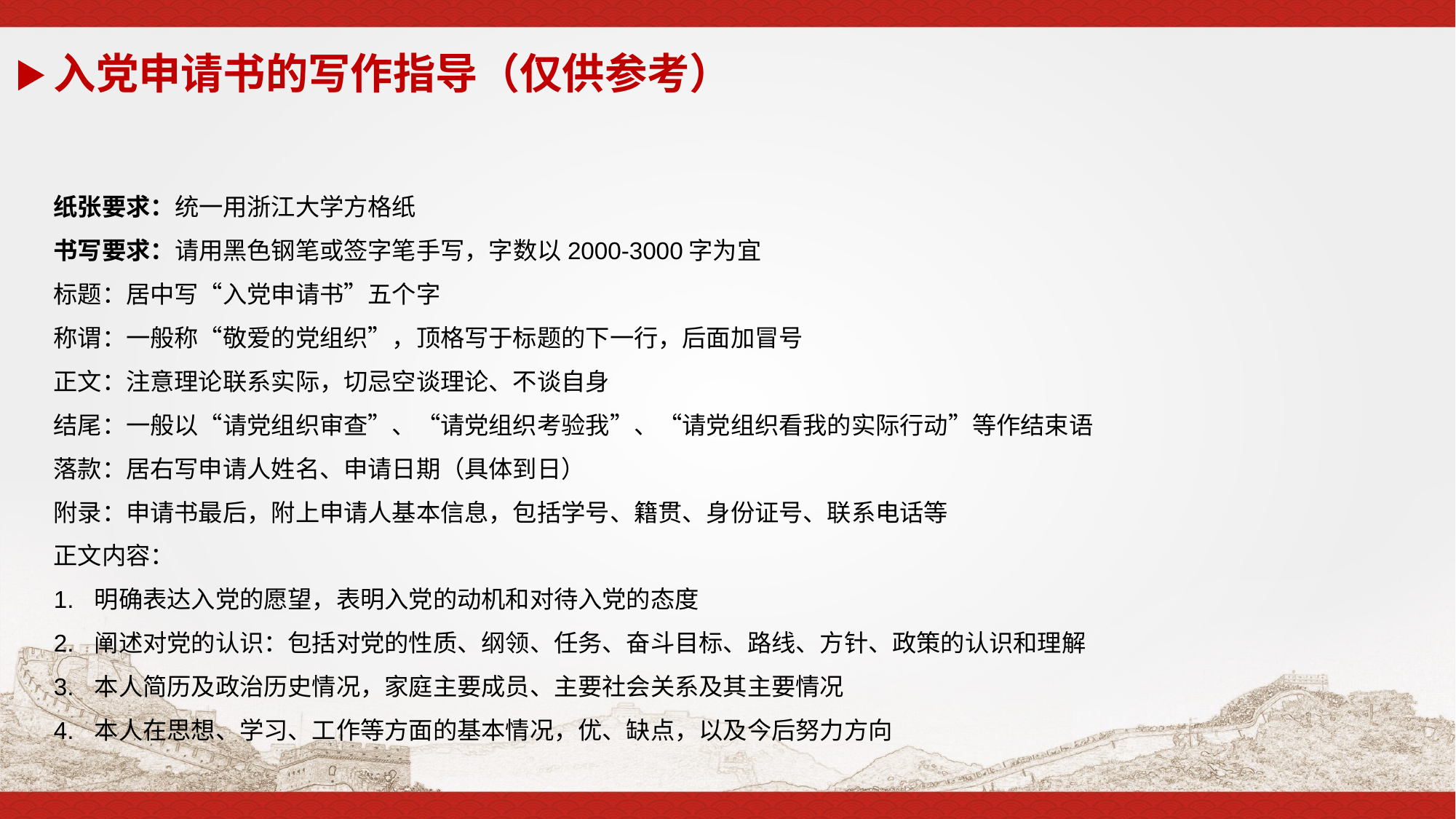

# 入党申请书的写作指导（仅供参考）
纸张要求：统一用浙江大学方格纸
书写要求：请用黑色钢笔或签字笔手写，字数以2000-3000字为宜
标题：居中写“入党申请书”五个字
称谓：一般称“敬爱的党组织”，顶格写于标题的下一行，后面加冒号
正文：注意理论联系实际，切忌空谈理论、不谈自身
结尾：一般以“请党组织审查”、“请党组织考验我”、“请党组织看我的实际行动”等作结束语
落款：居右写申请人姓名、申请日期（具体到日）
附录：申请书最后，附上申请人基本信息，包括学号、籍贯、身份证号、联系电话等
正文内容：
明确表达入党的愿望，表明入党的动机和对待入党的态度
阐述对党的认识：包括对党的性质、纲领、任务、奋斗目标、路线、方针、政策的认识和理解
本人简历及政治历史情况，家庭主要成员、主要社会关系及其主要情况
本人在思想、学习、工作等方面的基本情况，优、缺点，以及今后努力方向